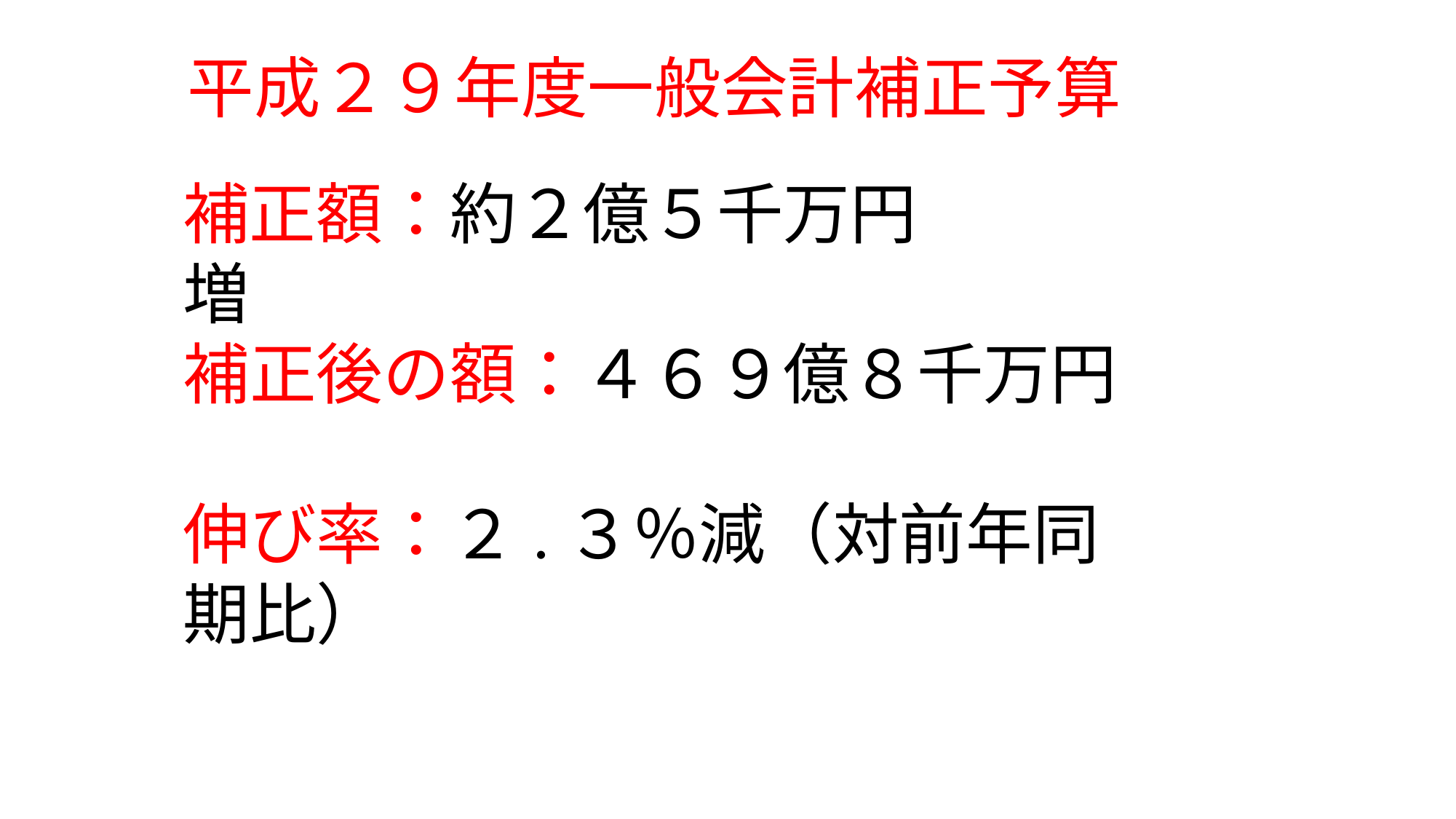

平成２９年度一般会計補正予算
補正額：約２億５千万円増
補正後の額：４６９億８千万円
伸び率：２.３％減（対前年同期比）